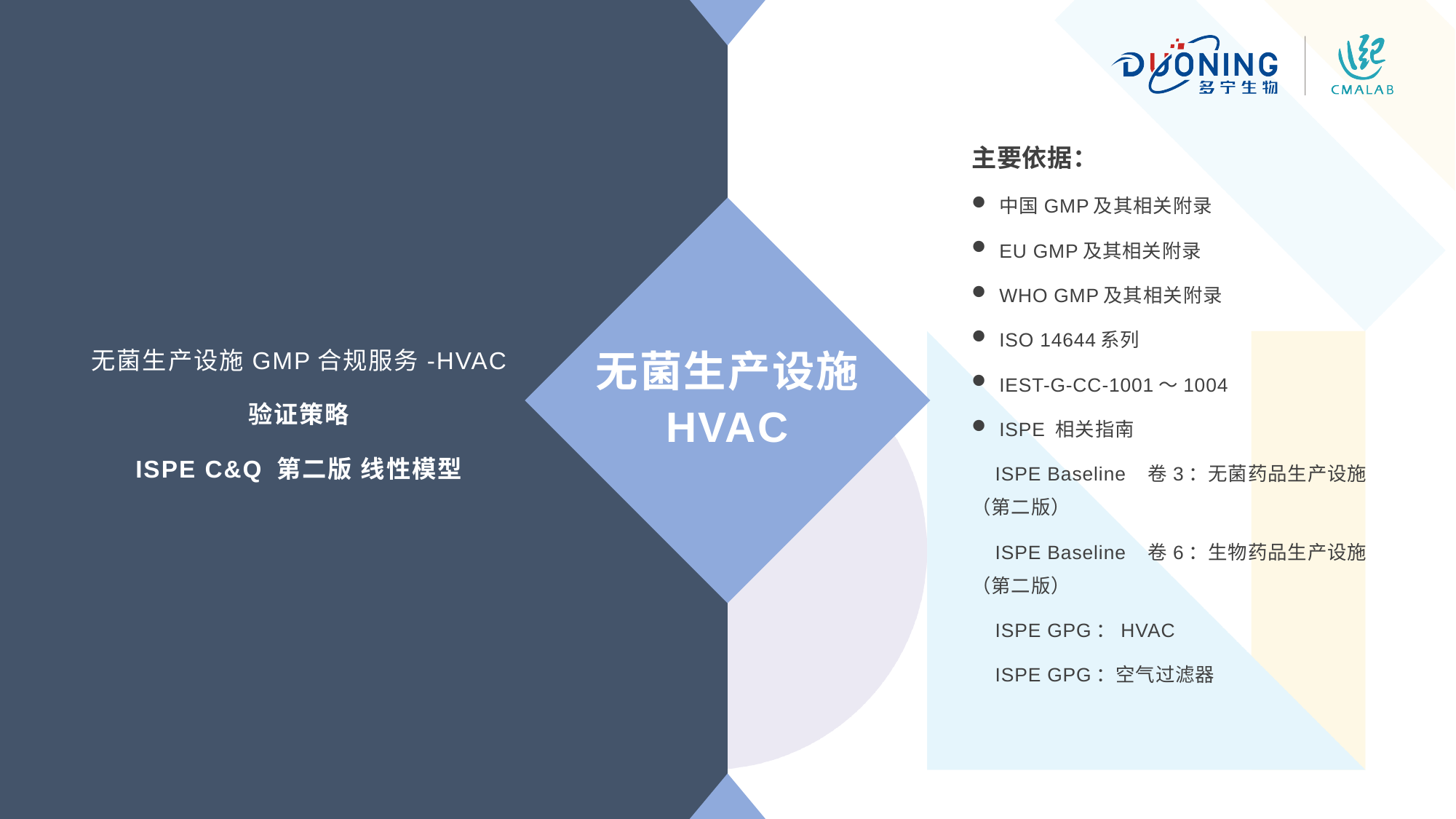

主要依据：
中国GMP及其相关附录
EU GMP及其相关附录
WHO GMP及其相关附录
ISO 14644系列
IEST-G-CC-1001～1004
ISPE 相关指南
    ISPE Baseline   卷3：无菌药品生产设施（第二版）
    ISPE Baseline   卷6：生物药品生产设施（第二版）
    ISPE GPG：HVAC
    ISPE GPG：空气过滤器
无菌生产设施GMP合规服务-HVAC
验证策略
ISPE C&Q 第二版 线性模型

无菌生产设施
HVAC